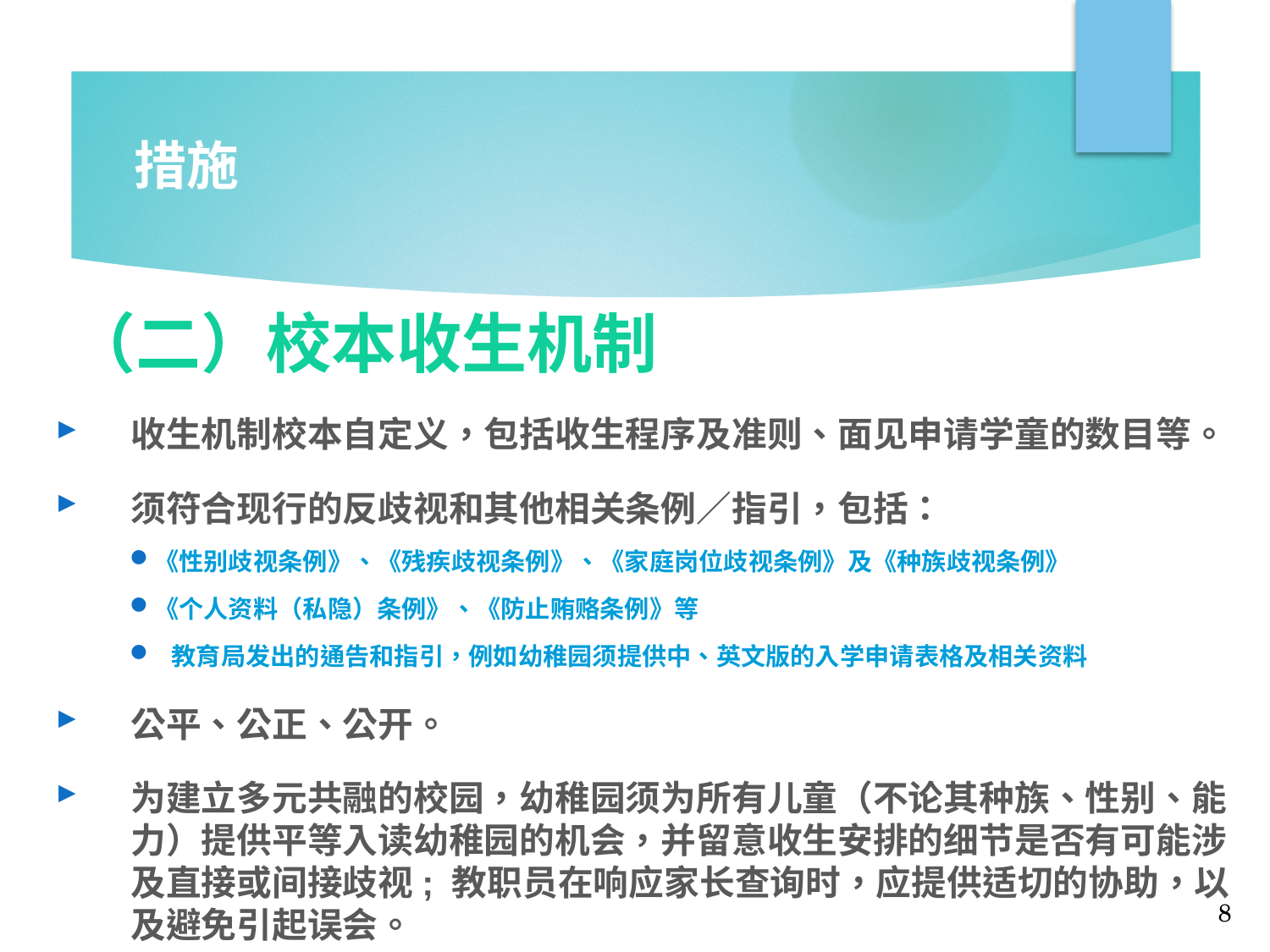

# 措施
（二）校本收生机制
收生机制校本自定义，包括收生程序及准则、面见申请学童的数目等。
须符合现行的反歧视和其他相关条例／指引，包括：
《性别歧视条例》、《残疾歧视条例》、《家庭岗位歧视条例》及《种族歧视条例》
《个人资料（私隐）条例》、《防止贿赂条例》等
  教育局发出的通告和指引，例如幼稚园须提供中、英文版的入学申请表格及相关资料
公平、公正、公开。
为建立多元共融的校园，幼稚园须为所有儿童（不论其种族、性别、能力）提供平等入读幼稚园的机会，并留意收生安排的细节是否有可能涉及直接或间接歧视; 教职员在响应家长查询时，应提供适切的协助，以及避免引起误会。

8